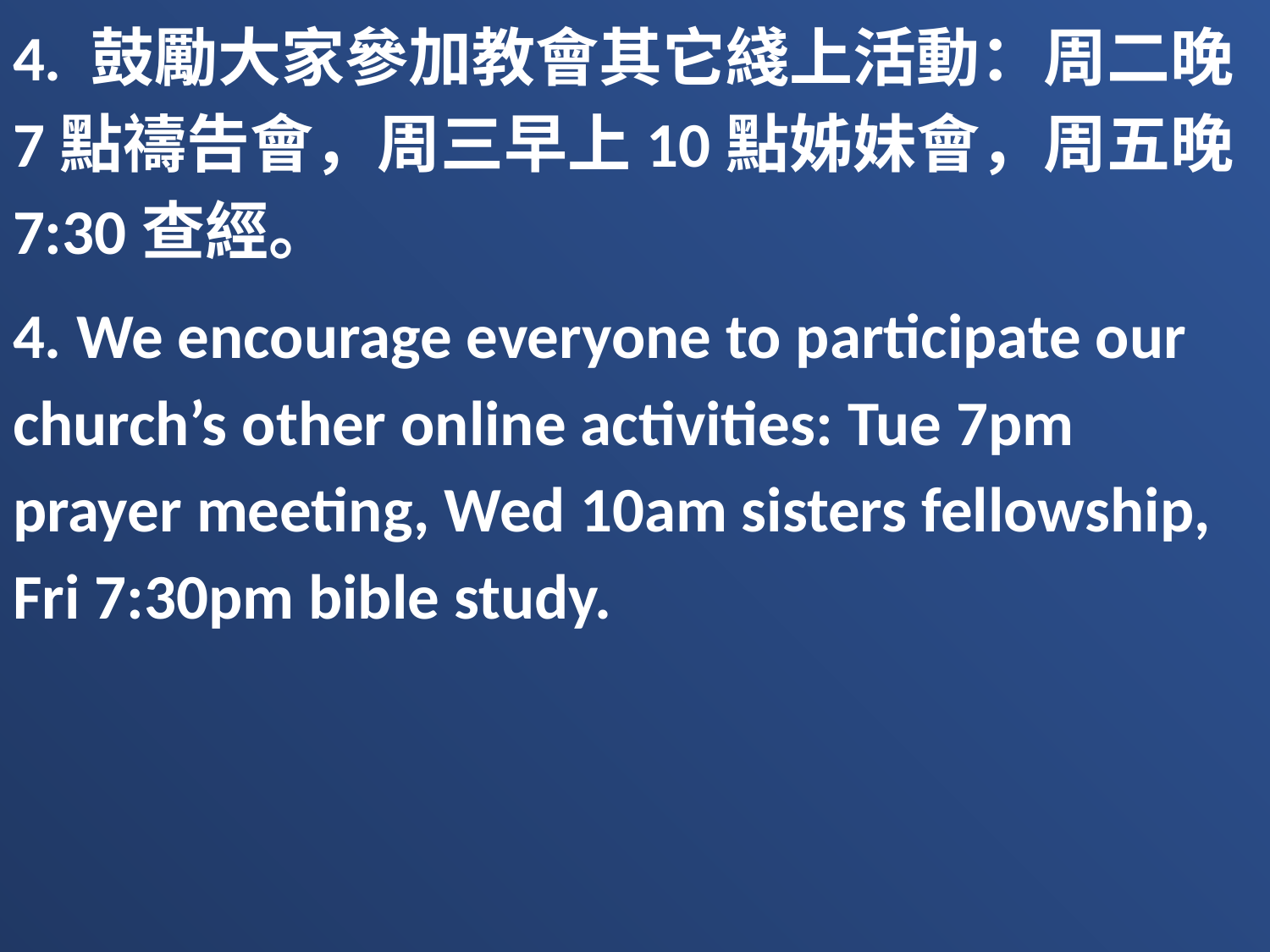

4. 鼓勵大家參加教會其它綫上活動：周二晚7點禱告會，周三早上10點姊妹會，周五晚7:30查經。
4. We encourage everyone to participate our church’s other online activities: Tue 7pm prayer meeting, Wed 10am sisters fellowship, Fri 7:30pm bible study.